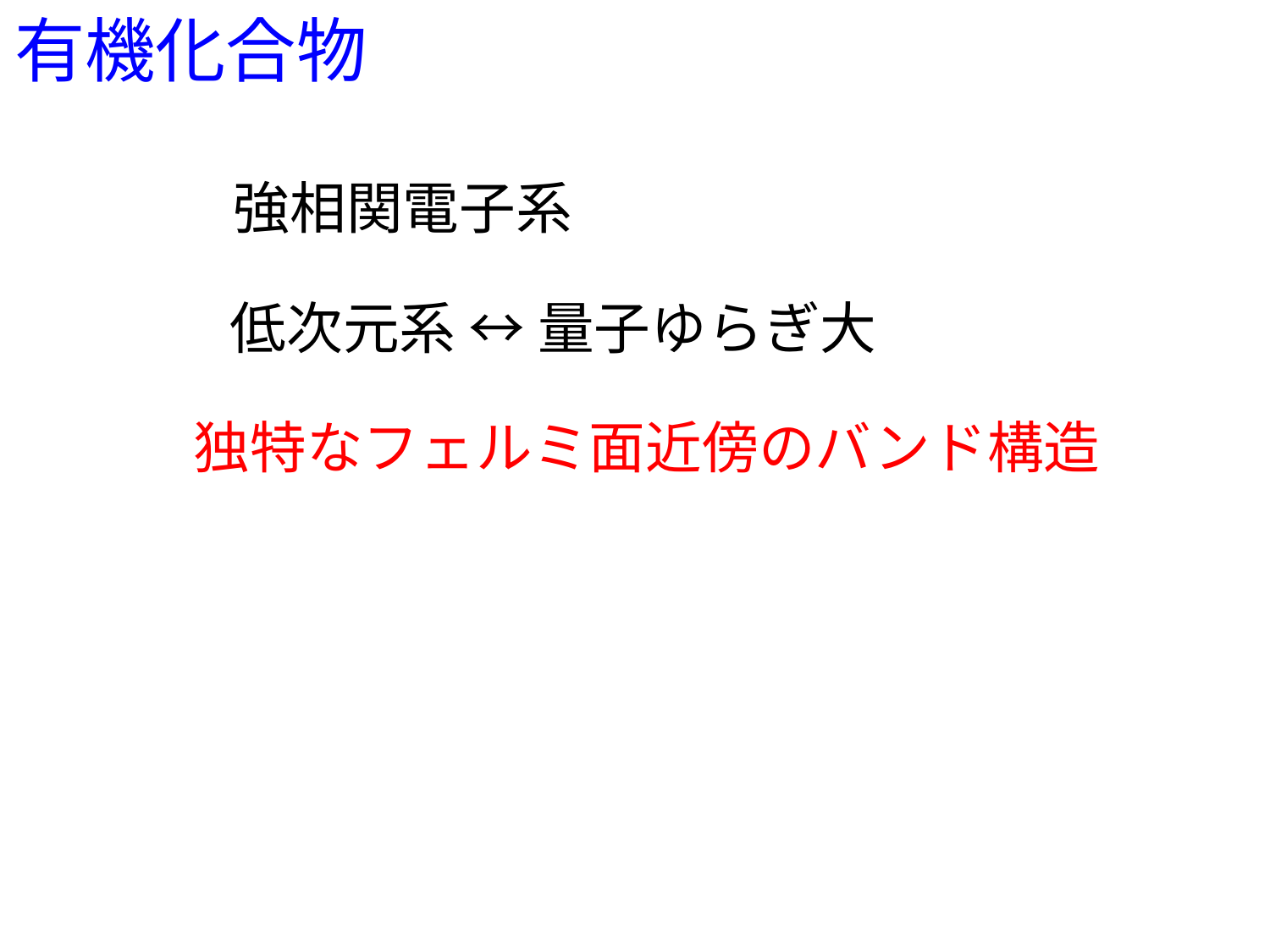

有機化合物
強相関電子系
低次元系 ↔ 量子ゆらぎ大
独特なフェルミ面近傍のバンド構造